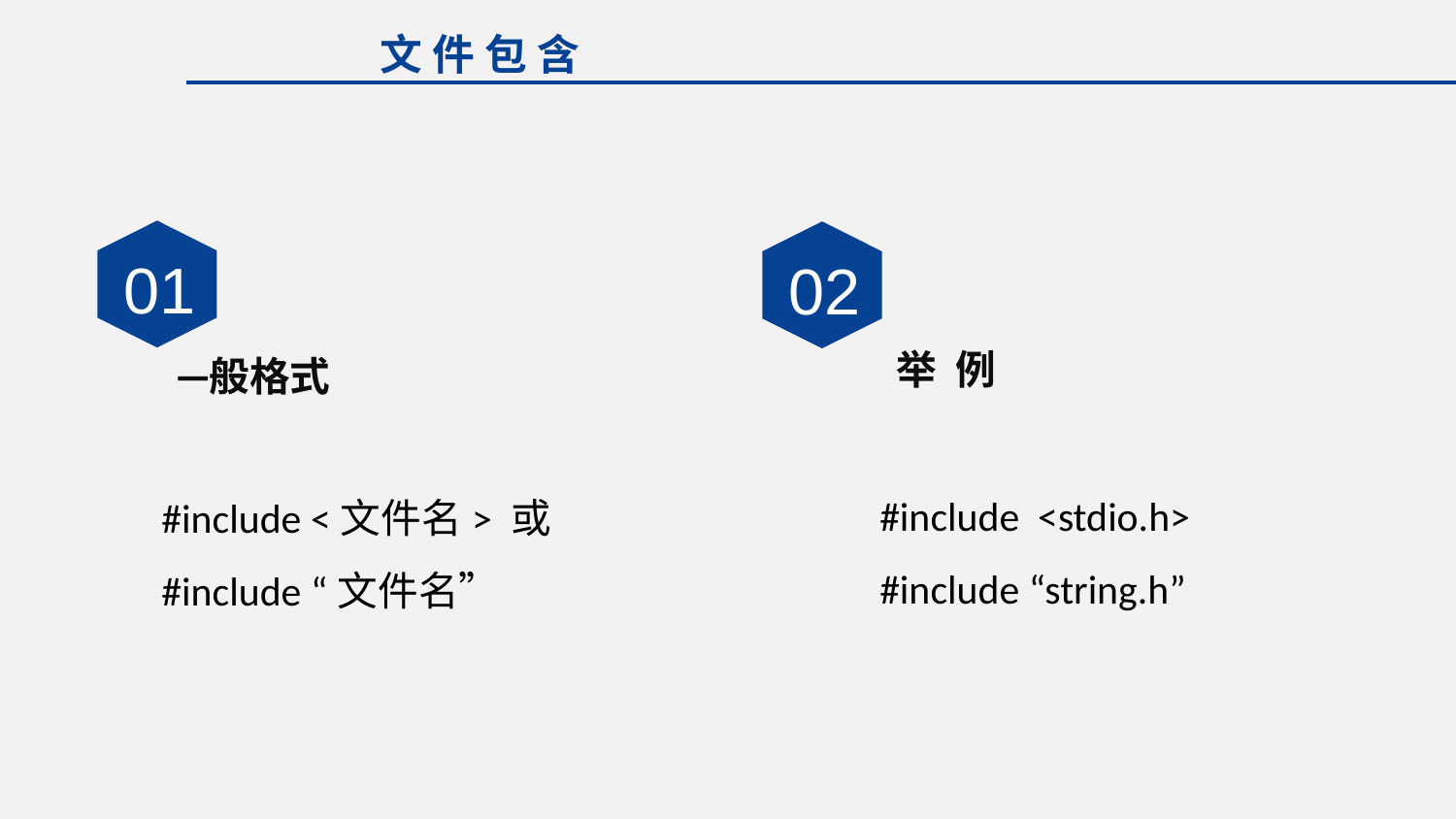

文 件 包 含

01
02
  举  例
一般格式
#include  <stdio.h>
#include “string.h”
#include <文件名> 或
#include “文件名”